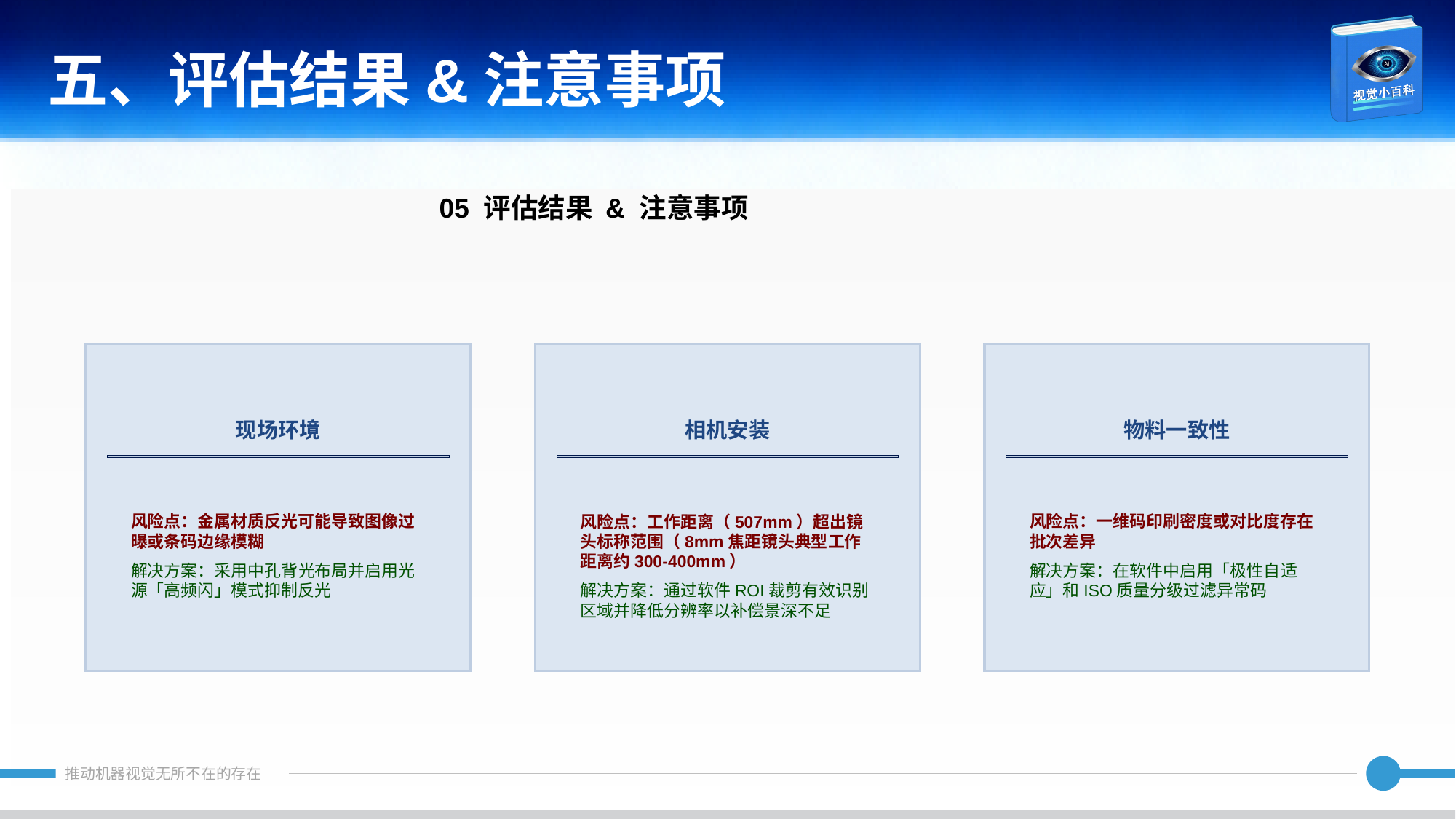

五、评估结果&注意事项

05 评估结果 & 注意事项

现场环境

相机安装

物料一致性

风险点：金属材质反光可能导致图像过曝或条码边缘模糊
解决方案：采用中孔背光布局并启用光源「高频闪」模式抑制反光

风险点：工作距离（507mm）超出镜头标称范围（8mm焦距镜头典型工作距离约300-400mm）
解决方案：通过软件ROI裁剪有效识别区域并降低分辨率以补偿景深不足

风险点：一维码印刷密度或对比度存在批次差异
解决方案：在软件中启用「极性自适应」和ISO质量分级过滤异常码
10